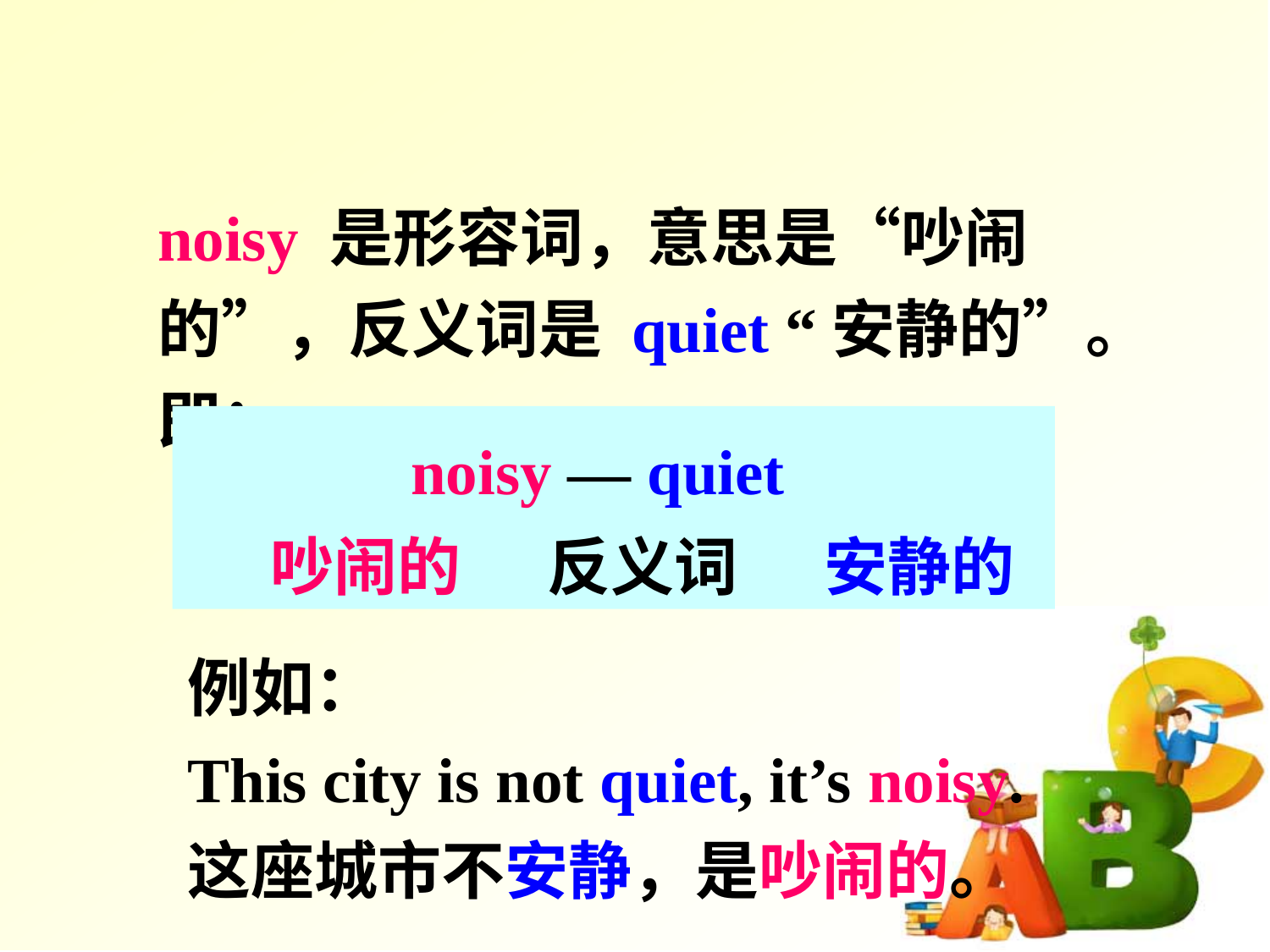

noisy 是形容词，意思是“吵闹的”，反义词是 quiet “安静的”。即：
noisy — quiet
   吵闹的      反义词      安静的
例如：
This city is not quiet, it’s noisy.
这座城市不安静，是吵闹的。